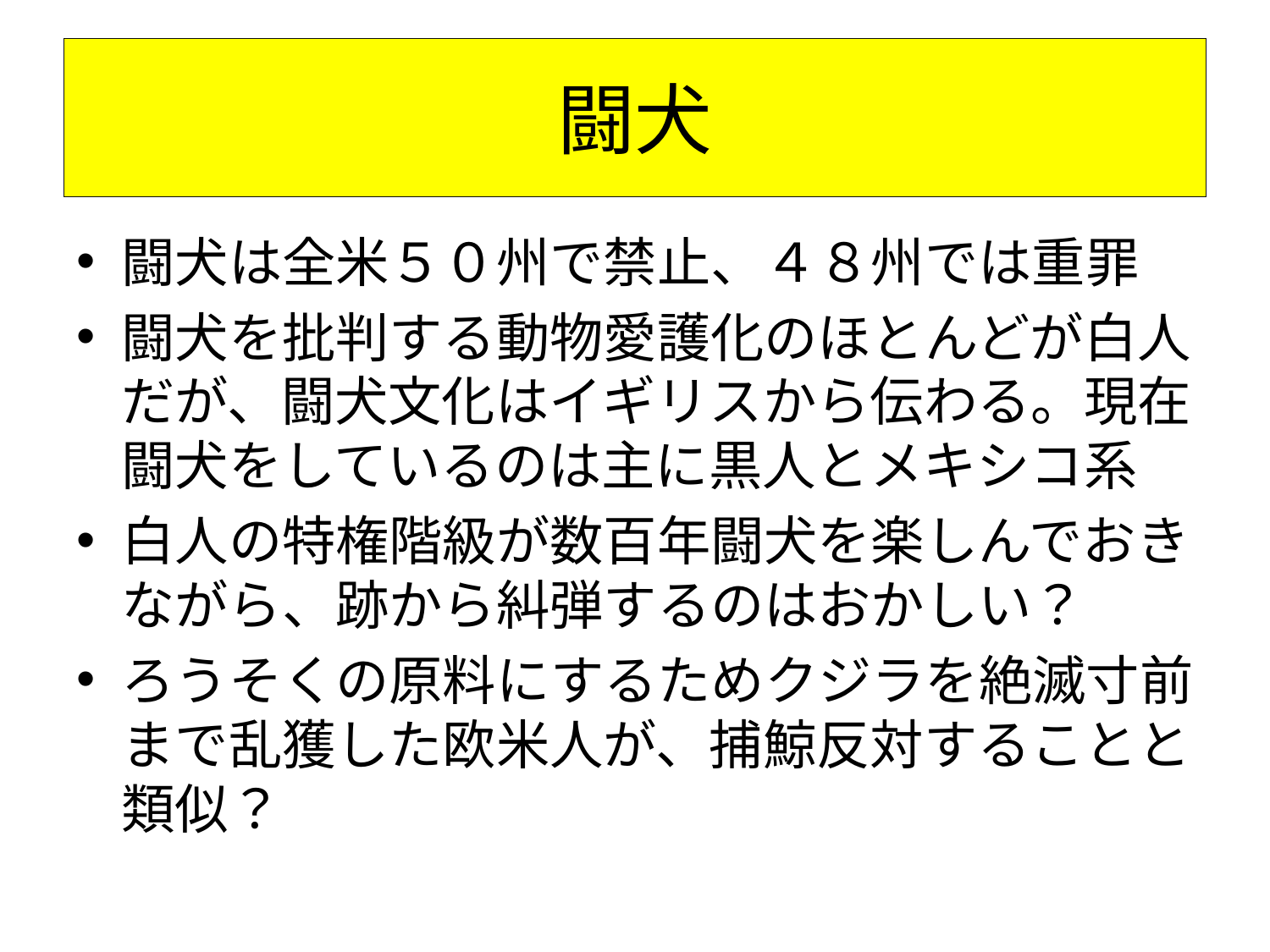

# 闘犬
闘犬は全米５０州で禁止、４８州では重罪
闘犬を批判する動物愛護化のほとんどが白人だが、闘犬文化はイギリスから伝わる。現在闘犬をしているのは主に黒人とメキシコ系
白人の特権階級が数百年闘犬を楽しんでおきながら、跡から糾弾するのはおかしい？
ろうそくの原料にするためクジラを絶滅寸前まで乱獲した欧米人が、捕鯨反対することと類似？